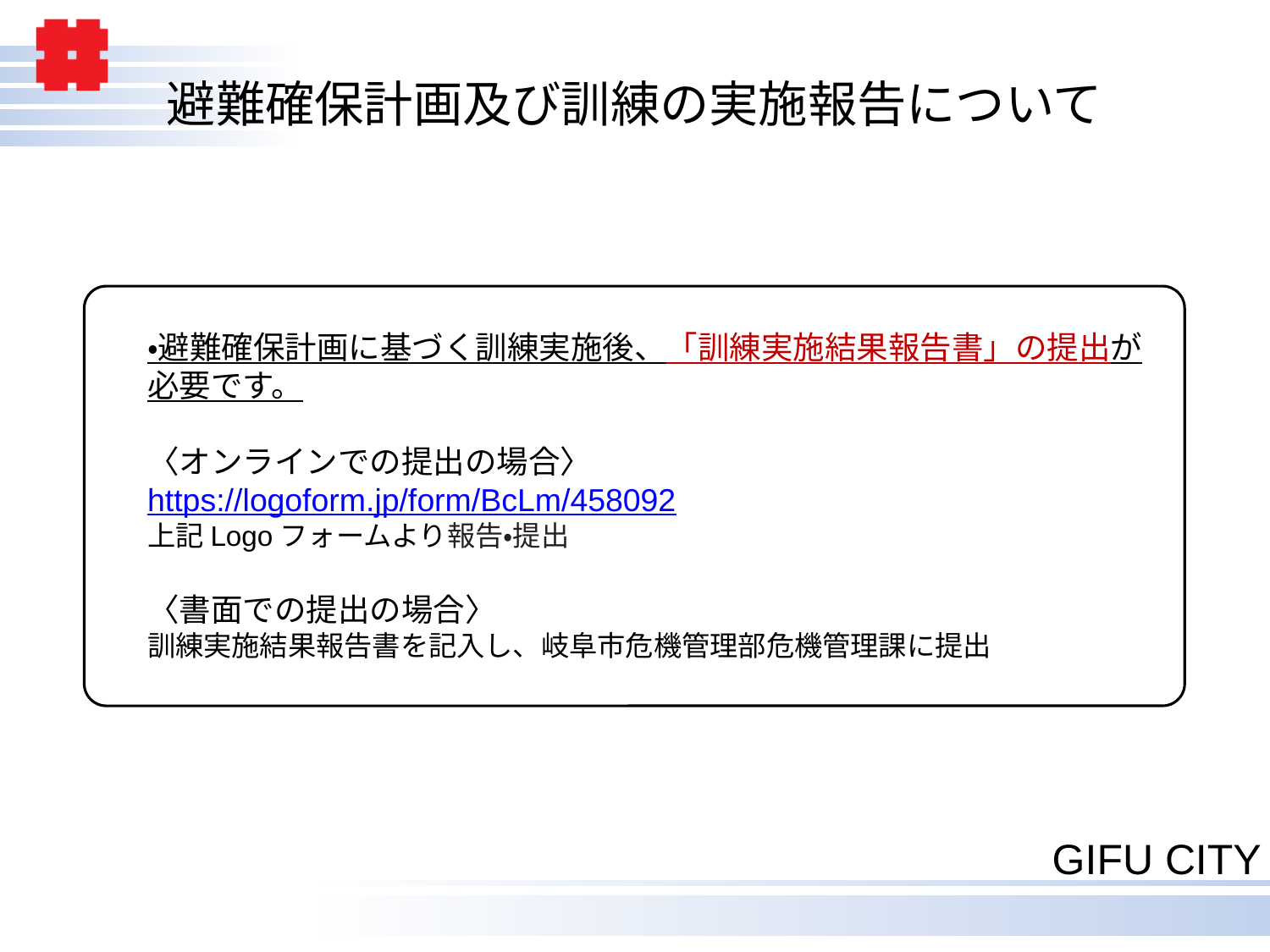

# 避難確保計画及び訓練の実施報告について

・避難確保計画に基づく訓練実施後、「訓練実施結果報告書」の提出が必要です。

〈オンラインでの提出の場合〉
https://logoform.jp/form/BcLm/458092
上記Logoフォームより報告・提出

〈書面での提出の場合〉
訓練実施結果報告書を記入し、岐阜市危機管理部危機管理課に提出